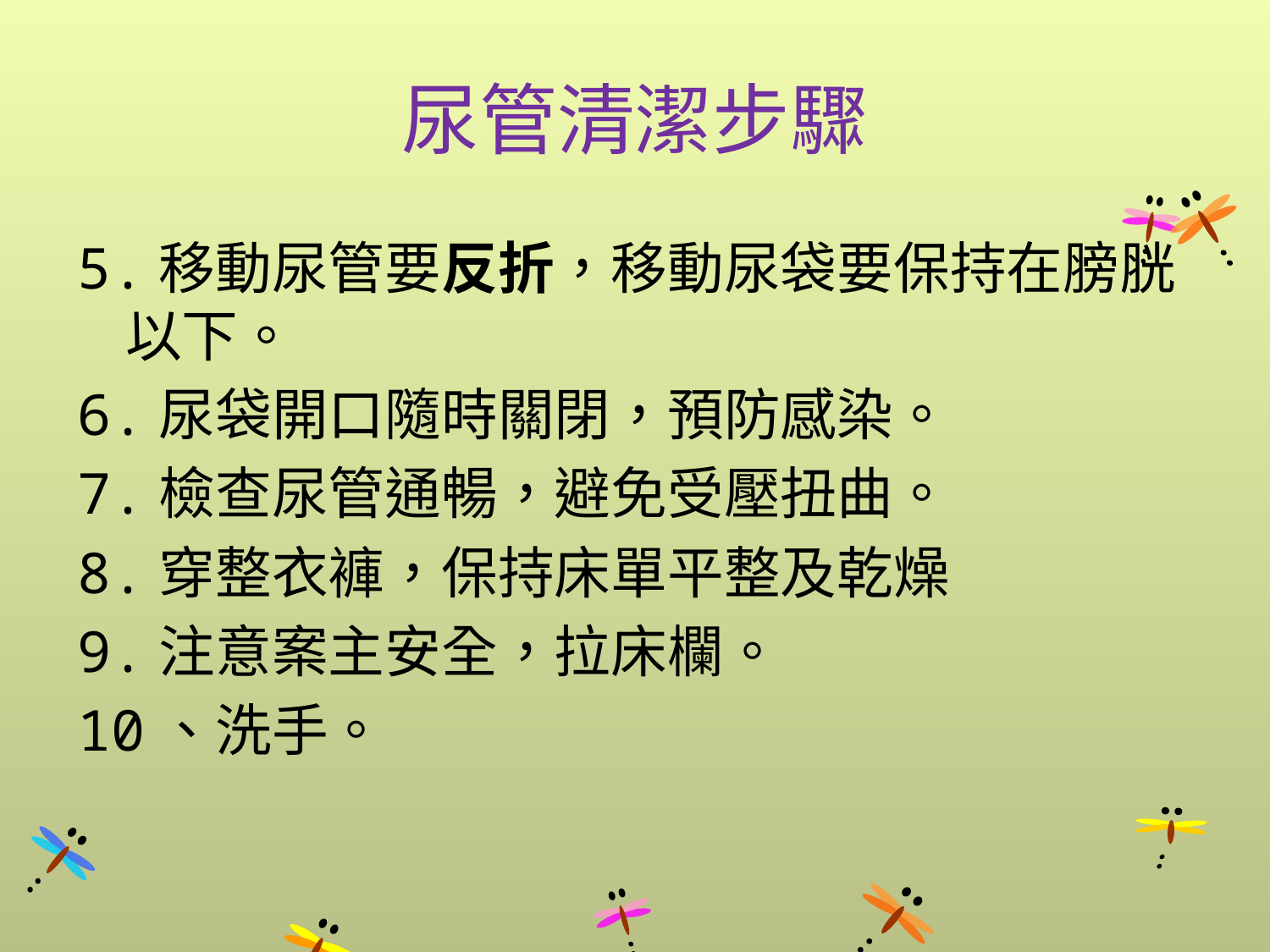

# 尿管清潔步驟
5.移動尿管要反折，移動尿袋要保持在膀胱以下。
6.尿袋開口隨時關閉，預防感染。
7.檢查尿管通暢，避免受壓扭曲。
8.穿整衣褲，保持床單平整及乾燥
9.注意案主安全，拉床欄。
10、洗手。